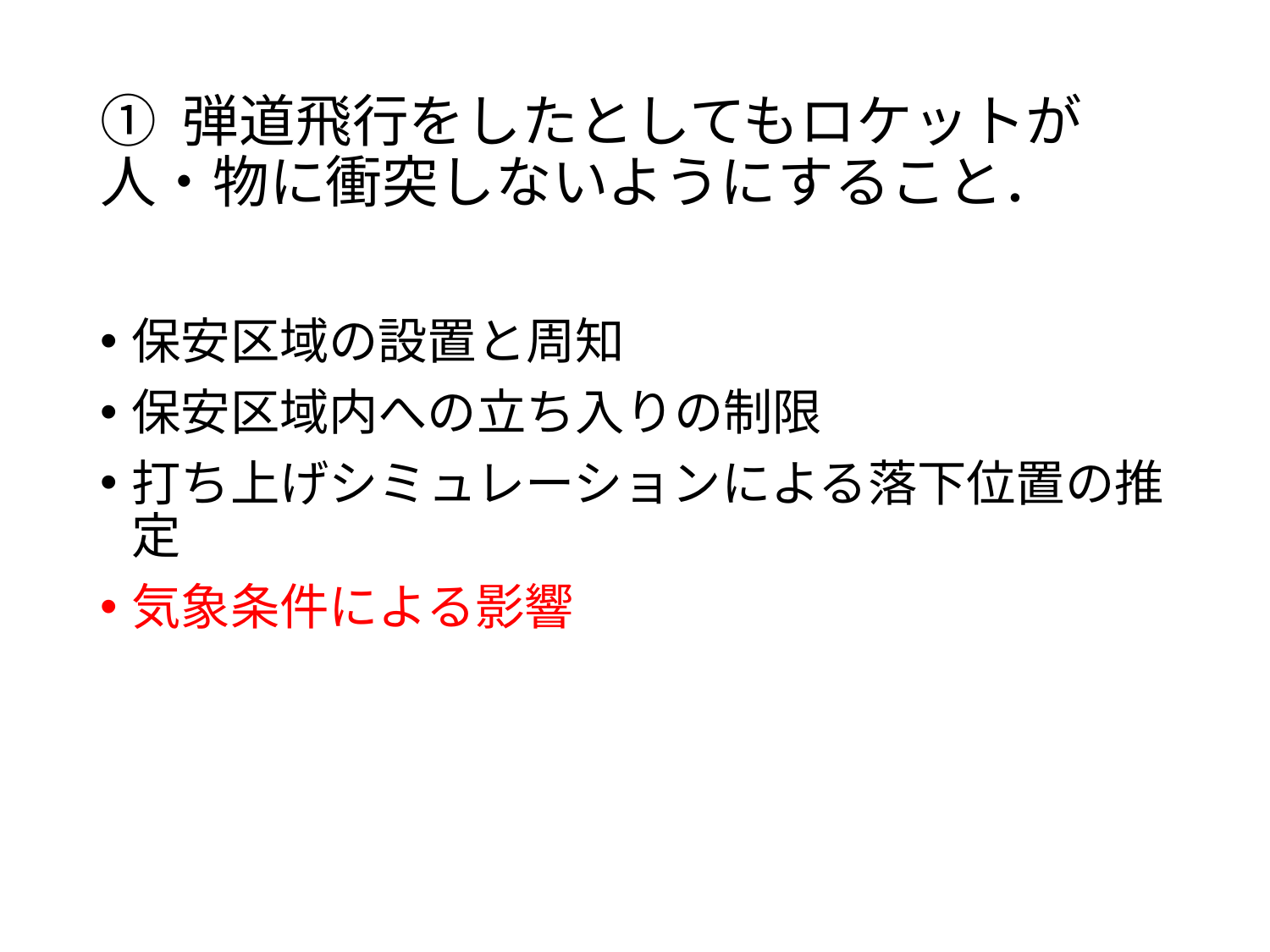

# ① 弾道飛行をしたとしてもロケットが人・物に衝突しないようにすること．
保安区域の設置と周知
保安区域内への立ち入りの制限
打ち上げシミュレーションによる落下位置の推定
気象条件による影響